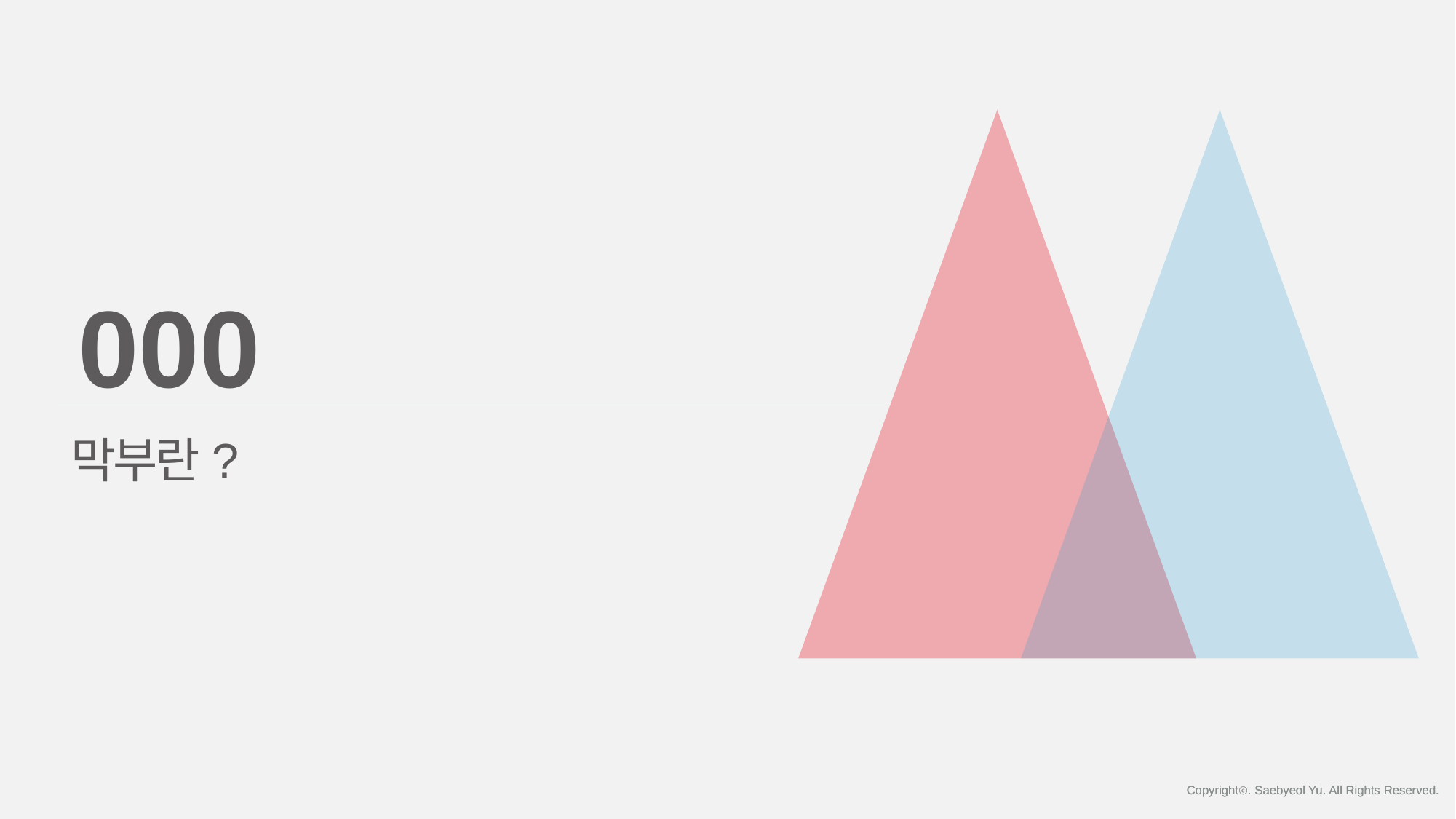

000
막부란?
Copyrightⓒ. Saebyeol Yu. All Rights Reserved.